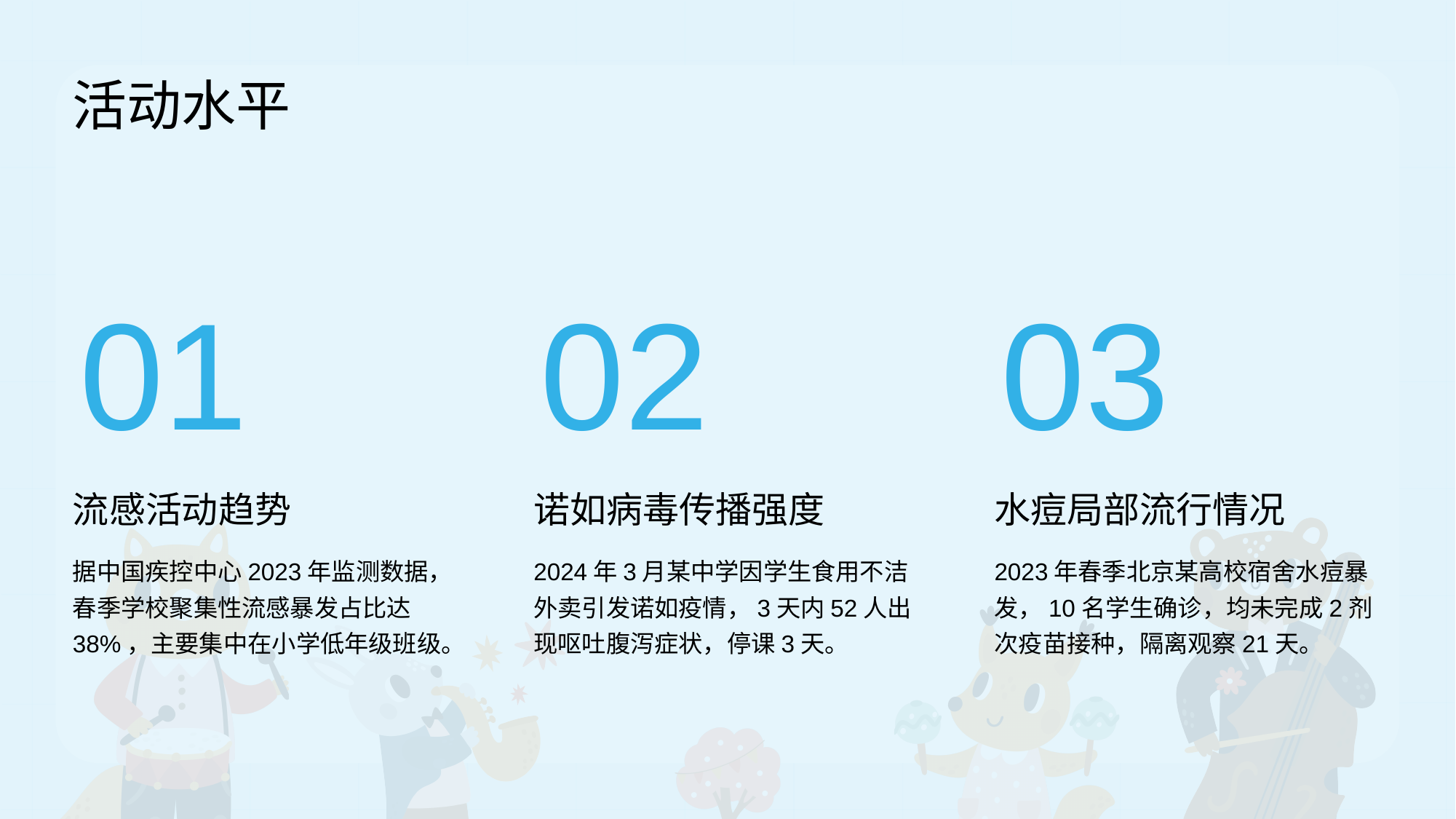

活动水平
01
02
03
流感活动趋势
诺如病毒传播强度
水痘局部流行情况
据中国疾控中心2023年监测数据，春季学校聚集性流感暴发占比达38%，主要集中在小学低年级班级。
2024年3月某中学因学生食用不洁外卖引发诺如疫情，3天内52人出现呕吐腹泻症状，停课3天。
2023年春季北京某高校宿舍水痘暴发，10名学生确诊，均未完成2剂次疫苗接种，隔离观察21天。